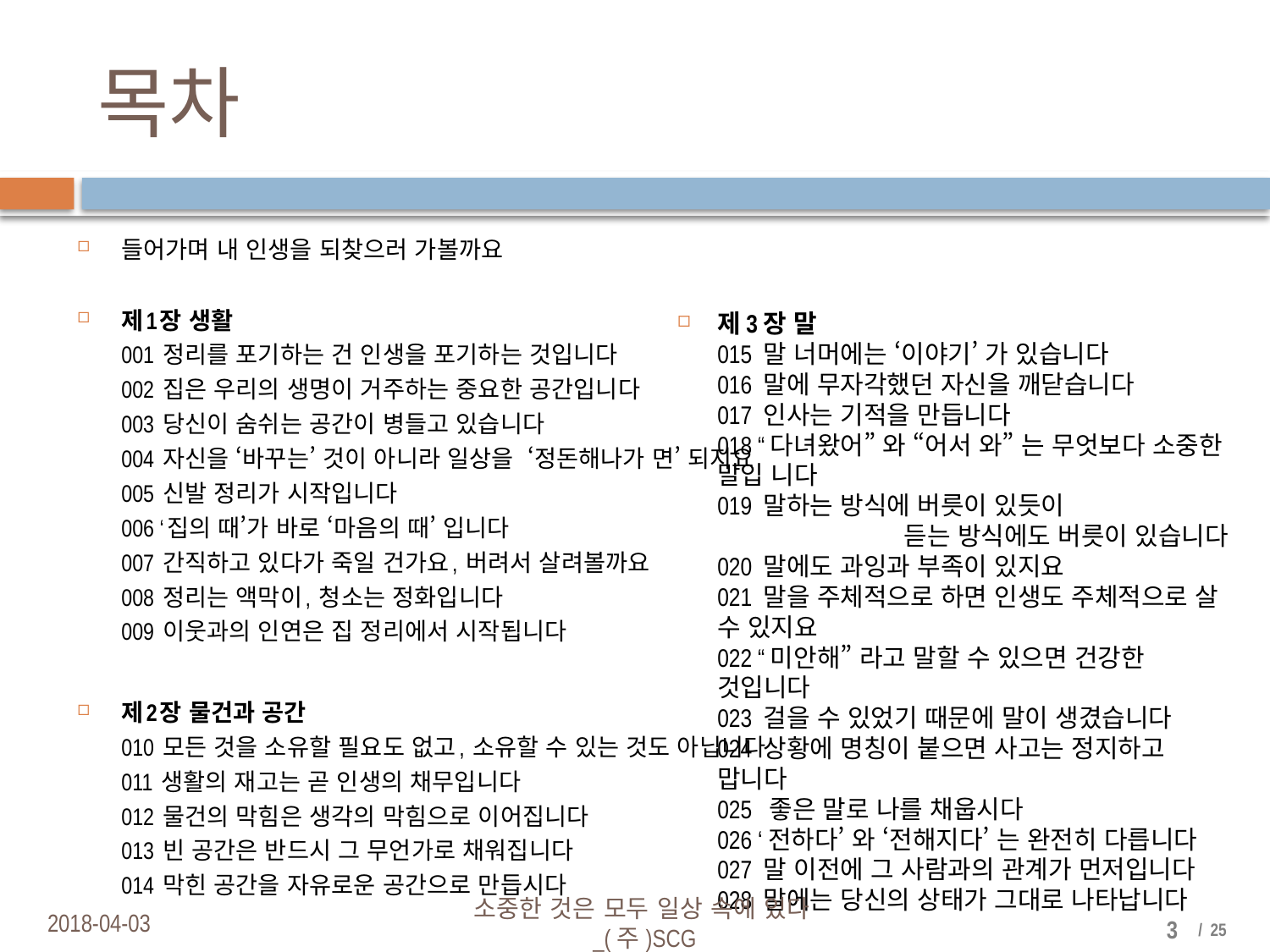

# 목차
들어가며 내 인생을 되찾으러 가볼까요

제1장 생활
001 정리를 포기하는 건 인생을 포기하는 것입니다
002 집은 우리의 생명이 거주하는 중요한 공간입니다
003 당신이 숨쉬는 공간이 병들고 있습니다
004 자신을 ‘바꾸는’ 것이 아니라 일상을  ‘정돈해나가 면’ 되지요
005 신발 정리가 시작입니다
006 ‘집의 때’가 바로 ‘마음의 때’ 입니다
007 간직하고 있다가 죽일 건가요, 버려서 살려볼까요
008 정리는 액막이, 청소는 정화입니다
009 이웃과의 인연은 집 정리에서 시작됩니다

제2장 물건과 공간
010 모든 것을 소유할 필요도 없고, 소유할 수 있는 것도 아닙니다
011 생활의 재고는 곧 인생의 채무입니다
012 물건의 막힘은 생각의 막힘으로 이어집니다
013 빈 공간은 반드시 그 무언가로 채워집니다
014 막힌 공간을 자유로운 공간으로 만듭시다
제3장 말
015 말 너머에는 ‘이야기’ 가 있습니다
016 말에 무자각했던 자신을 깨닫습니다
017 인사는 기적을 만듭니다
018 “다녀왔어” 와 “어서 와” 는 무엇보다 소중한 말입 니다
019 말하는 방식에 버릇이 있듯이
                          듣는 방식에도 버릇이 있습니다
020 말에도 과잉과 부족이 있지요
021 말을 주체적으로 하면 인생도 주체적으로 살 수 있지요
022 “미안해” 라고 말할 수 있으면 건강한 것입니다
023 걸을 수 있었기 때문에 말이 생겼습니다
024 상황에 명칭이 붙으면 사고는 정지하고 맙니다
025  좋은 말로 나를 채웁시다
026 ‘전하다’ 와 ‘전해지다’ 는 완전히 다릅니다
027 말 이전에 그 사람과의 관계가 먼저입니다
028 말에는 당신의 상태가 그대로 나타납니다
2018-04-03
소중한 것은 모두 일상 속에 있다_(주)SCG
3